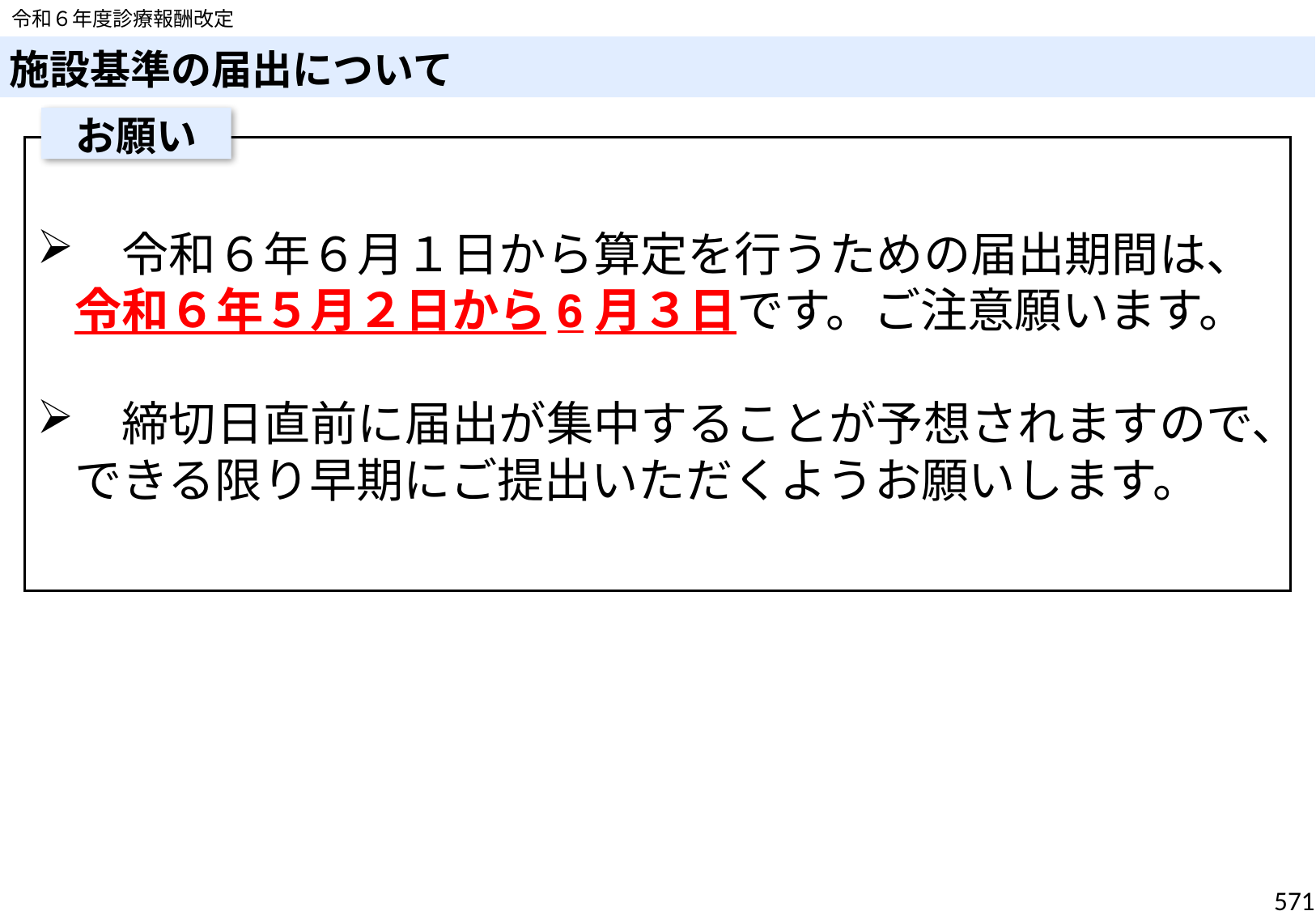

令和６年度診療報酬改定
# 施設基準の届出について
お願い

　令和６年６月１日から算定を行うための届出期間は、令和６年５月２日から6月３日です。ご注意願います。

　締切日直前に届出が集中することが予想されますので、できる限り早期にご提出いただくようお願いします。

571